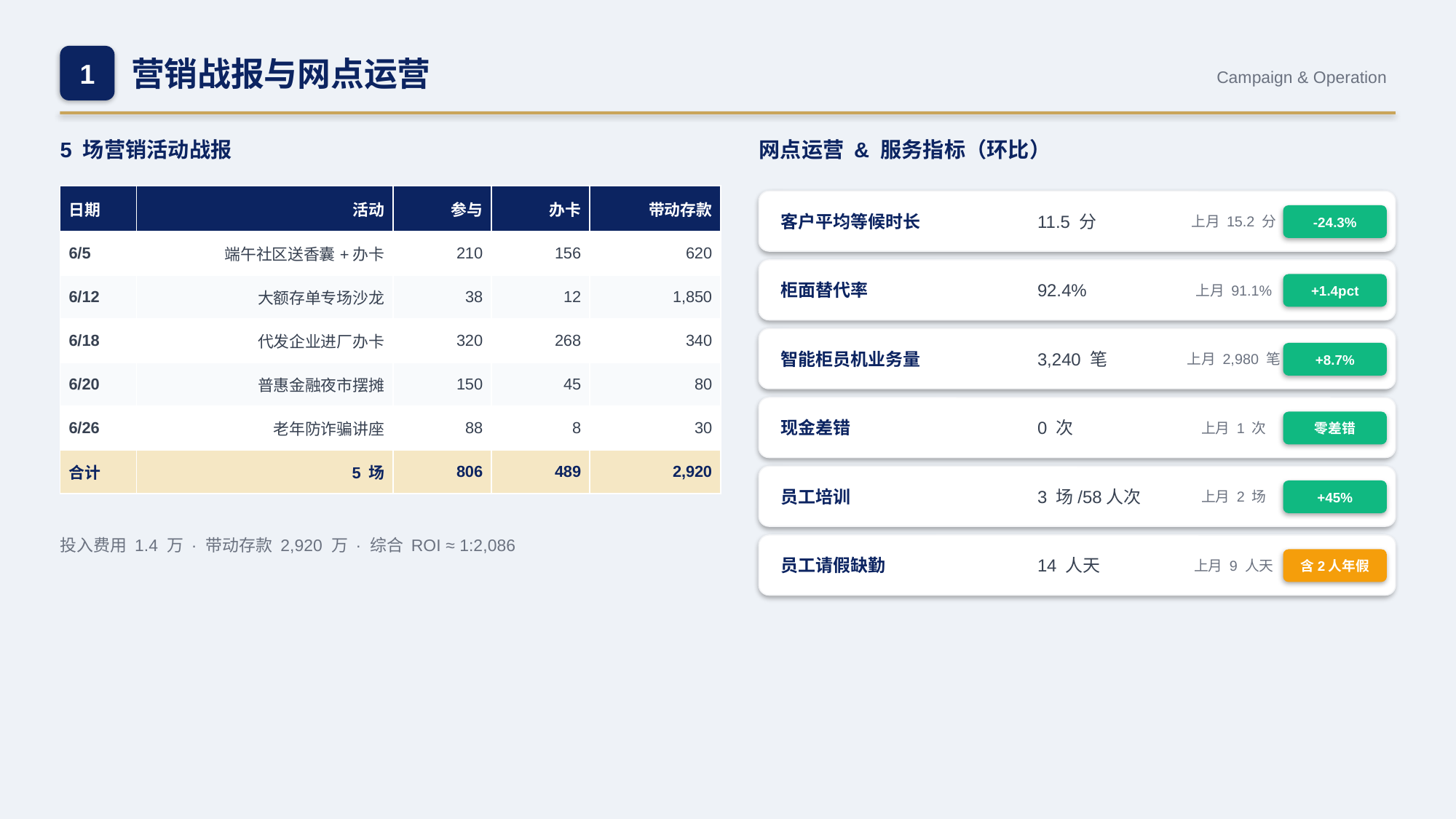

1
营销战报与网点运营
Campaign & Operation

5 场营销活动战报
网点运营 & 服务指标（环比）
| 日期 | 活动 | 参与 | 办卡 | 带动存款 |
| --- | --- | --- | --- | --- |
| 6/5 | 端午社区送香囊+办卡 | 210 | 156 | 620 |
| 6/12 | 大额存单专场沙龙 | 38 | 12 | 1,850 |
| 6/18 | 代发企业进厂办卡 | 320 | 268 | 340 |
| 6/20 | 普惠金融夜市摆摊 | 150 | 45 | 80 |
| 6/26 | 老年防诈骗讲座 | 88 | 8 | 30 |
| 合计 | 5 场 | 806 | 489 | 2,920 |

客户平均等候时长
11.5 分
上月 15.2 分

-24.3%

柜面替代率
92.4%
上月 91.1%

+1.4pct

智能柜员机业务量
3,240 笔
上月 2,980 笔

+8.7%

现金差错
0 次
上月 1 次

零差错

员工培训
3 场/58人次
上月 2 场

+45%

员工请假缺勤
14 人天
上月 9 人天
投入费用 1.4 万 · 带动存款 2,920 万 · 综合 ROI ≈ 1:2,086

含2人年假